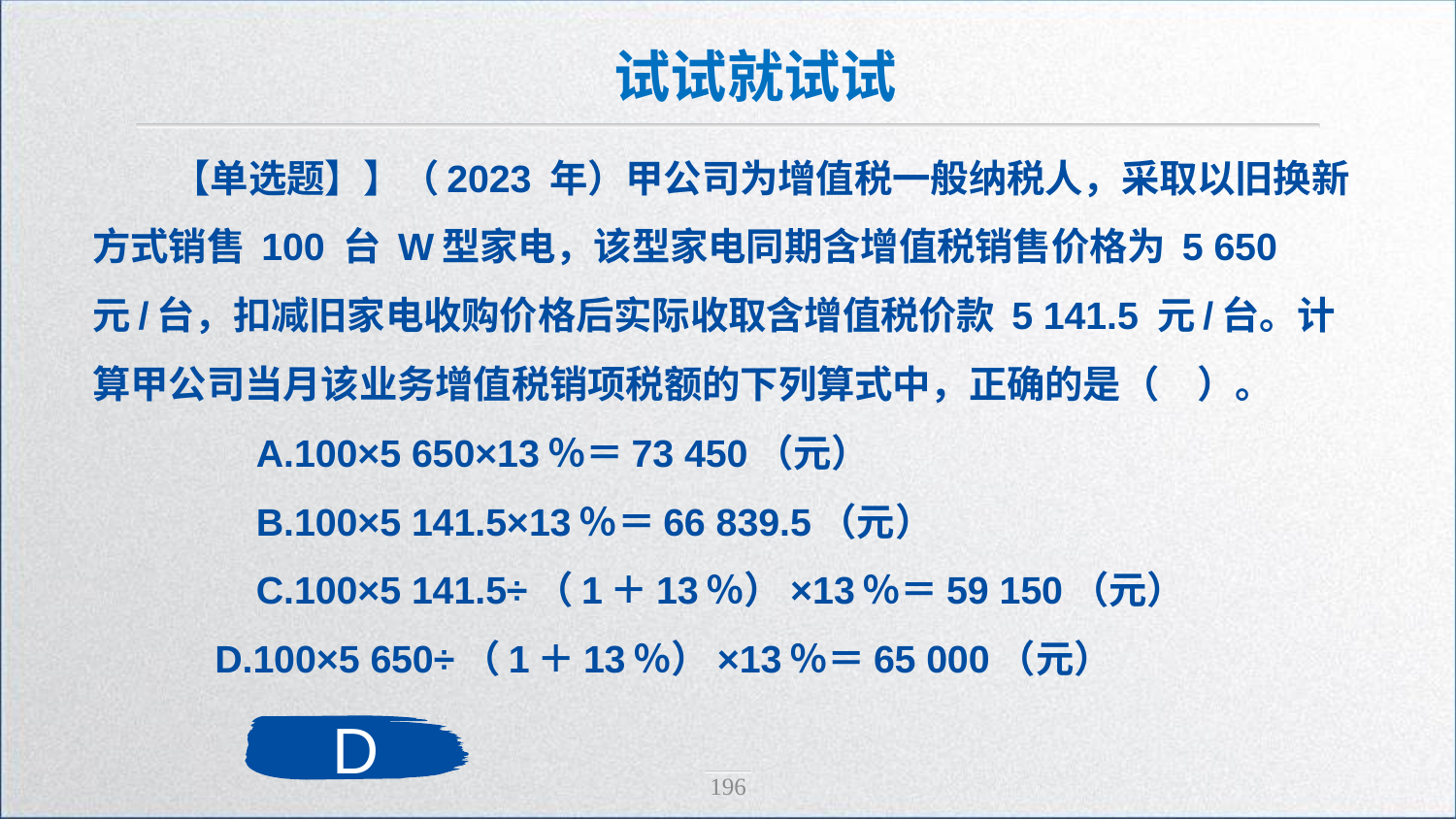

试试就试试
【单选题】】（2023 年）甲公司为增值税一般纳税人，采取以旧换新方式销售 100 台 W型家电，该型家电同期含增值税销售价格为 5 650 元/台，扣减旧家电收购价格后实际收取含增值税价款 5 141.5 元/台。计算甲公司当月该业务增值税销项税额的下列算式中，正确的是（　）。
　　A.100×5 650×13％＝73 450（元）
　　B.100×5 141.5×13％＝66 839.5（元）
　　C.100×5 141.5÷（1＋13％）×13％＝59 150（元）
    D.100×5 650÷（1＋13％）×13％＝65 000（元）

D
196